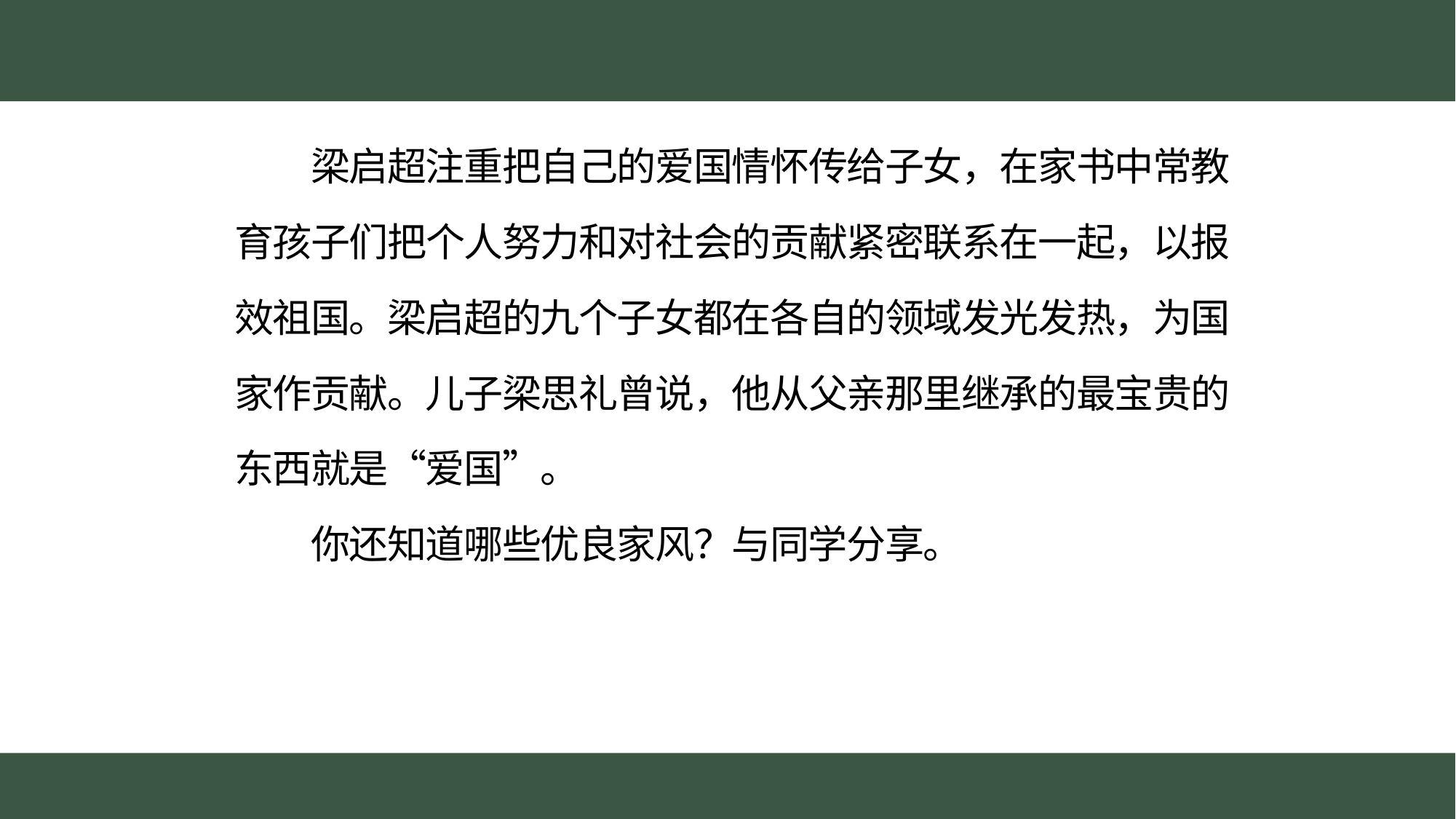

梁启超注重把自己的爱国情怀传给子女，在家书中常教育孩子们把个人努力和对社会的贡献紧密联系在一起，以报效祖国。梁启超的九个子女都在各自的领域发光发热，为国家作贡献。儿子梁思礼曾说，他从父亲那里继承的最宝贵的东西就是“爱国”。
　　你还知道哪些优良家风？与同学分享。